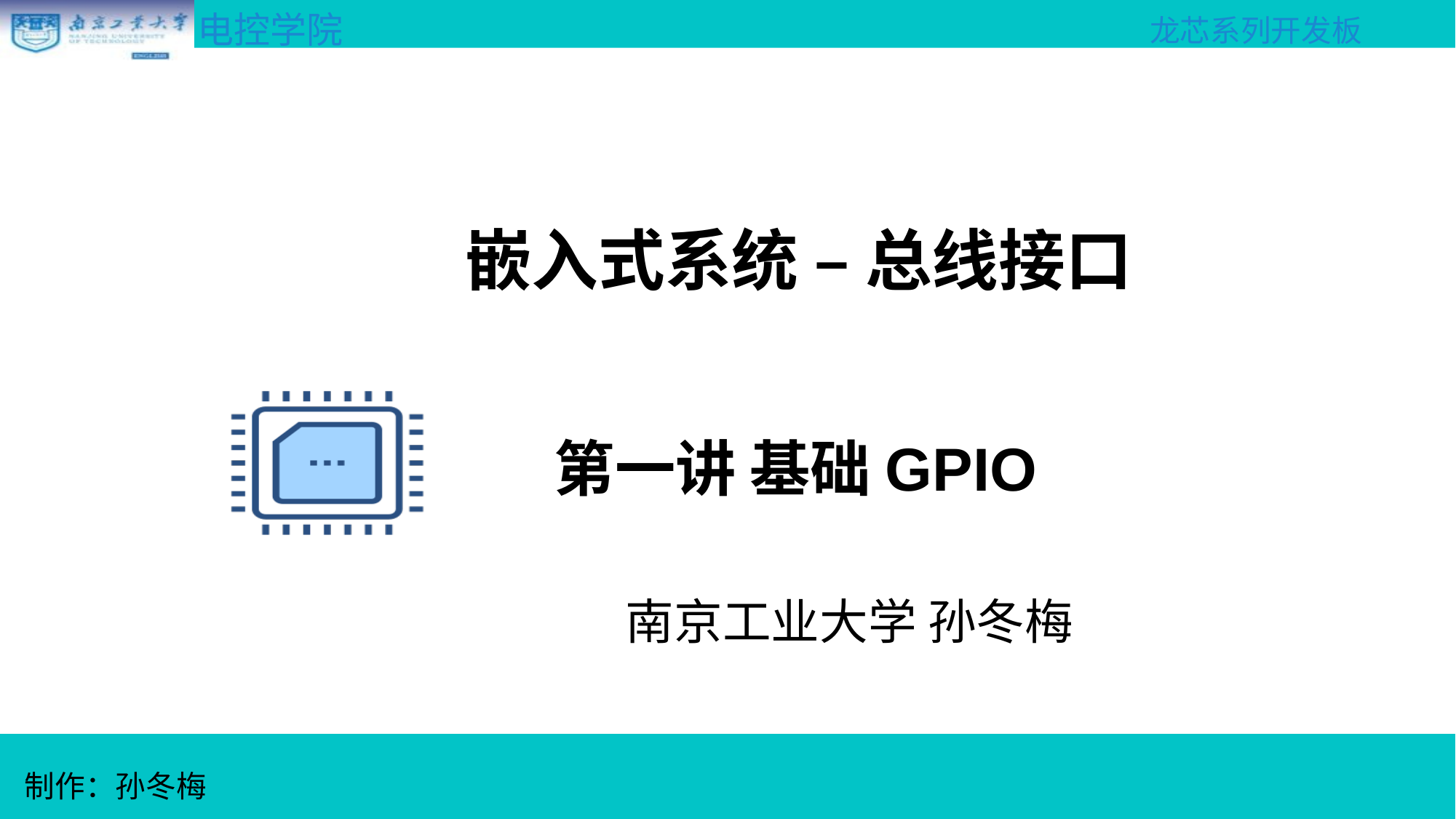

嵌入式系统 – 总线接口
第一讲 基础GPIO
南京工业大学 孙冬梅